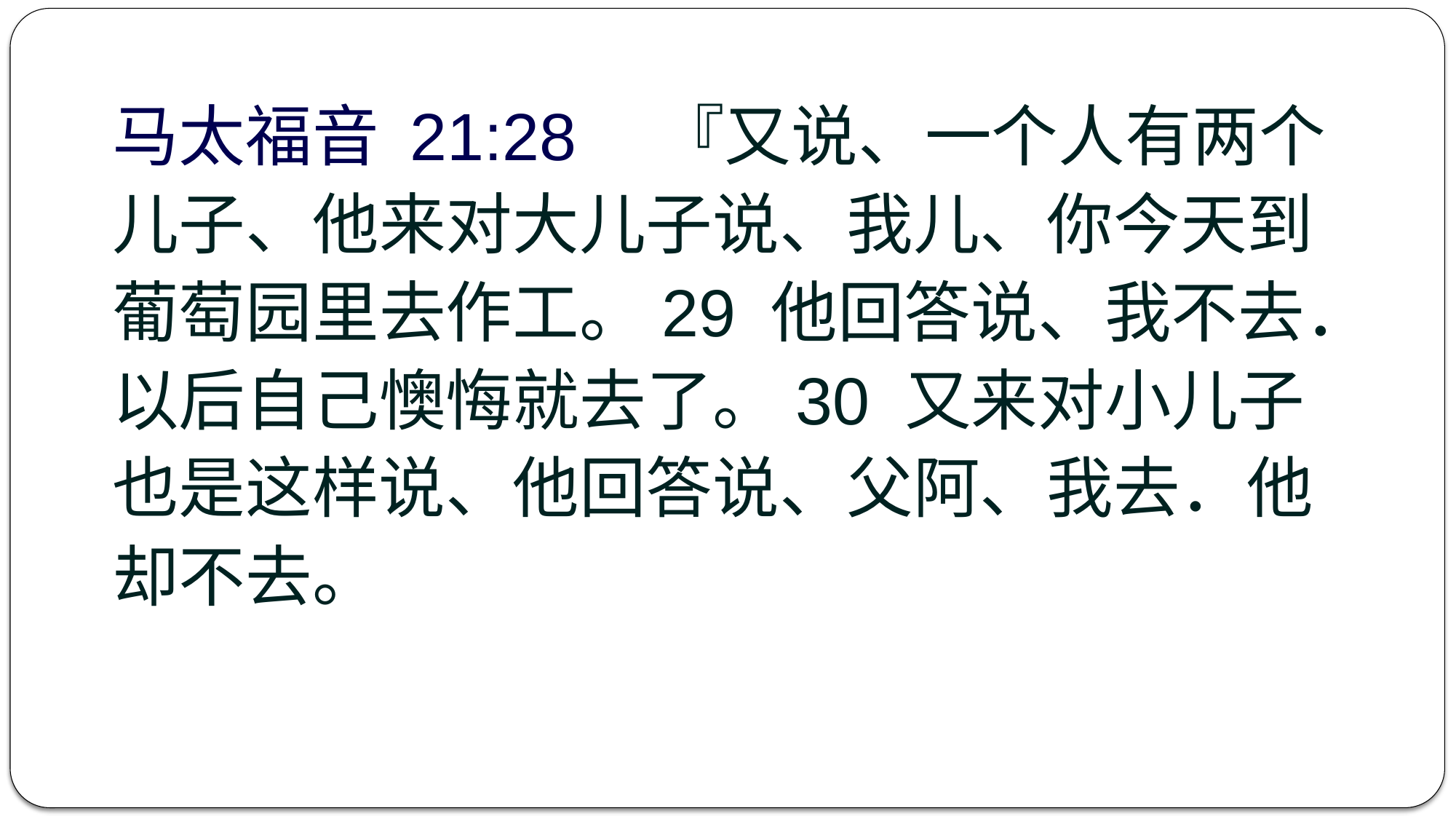

马太福音 21:28	『又说、一个人有两个儿子、他来对大儿子说、我儿、你今天到葡萄园里去作工。29 他回答说、我不去．以后自己懊悔就去了。30 又来对小儿子也是这样说、他回答说、父阿、我去．他却不去。